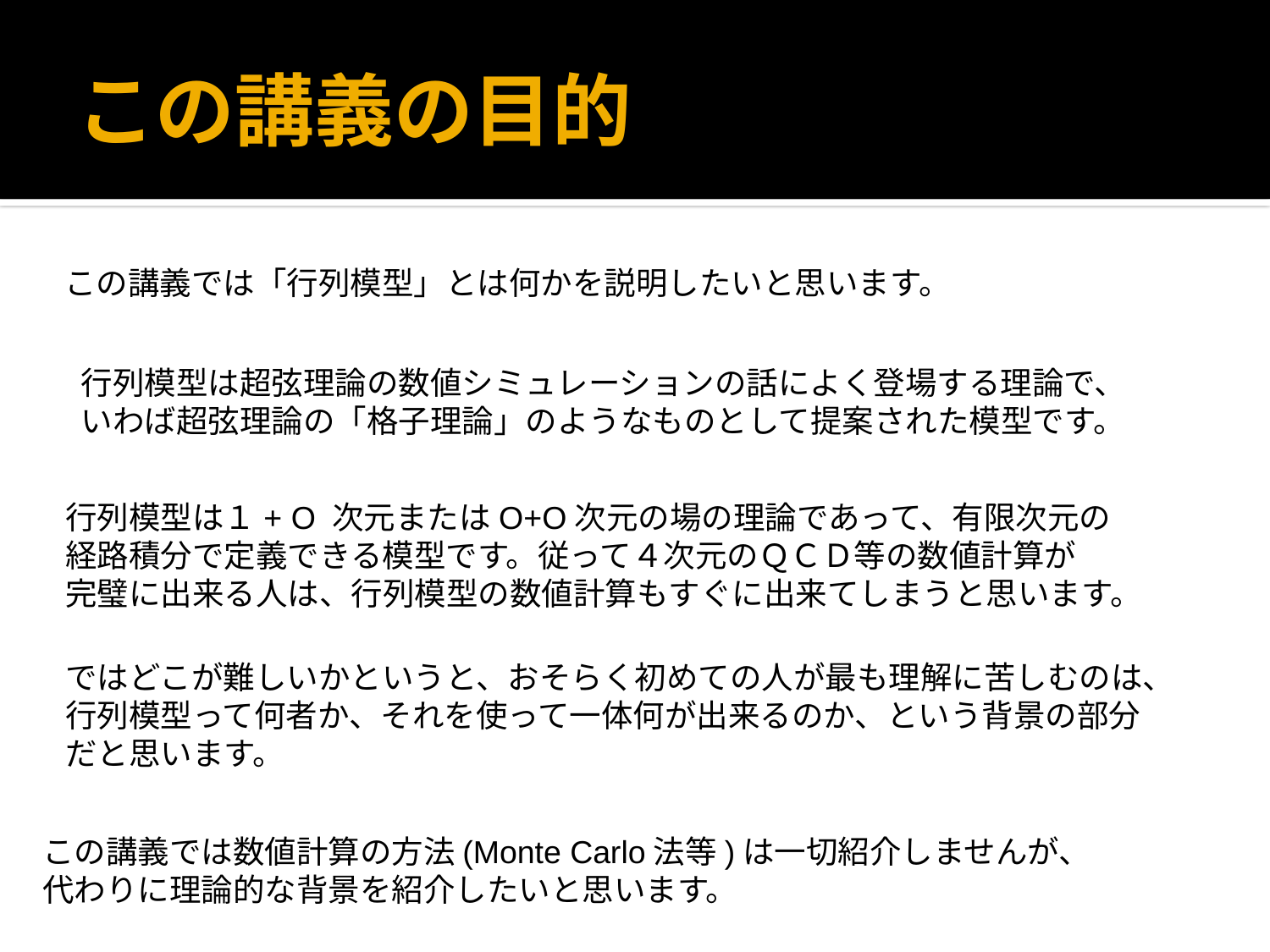

# この講義の目的

この講義では「行列模型」とは何かを説明したいと思います。
行列模型は超弦理論の数値シミュレーションの話によく登場する理論で、
いわば超弦理論の「格子理論」のようなものとして提案された模型です。
行列模型は１+ O 次元またはO+O次元の場の理論であって、有限次元の
経路積分で定義できる模型です。従って４次元のＱＣＤ等の数値計算が
完璧に出来る人は、行列模型の数値計算もすぐに出来てしまうと思います。
ではどこが難しいかというと、おそらく初めての人が最も理解に苦しむのは、
行列模型って何者か、それを使って一体何が出来るのか、という背景の部分
だと思います。
この講義では数値計算の方法(Monte Carlo法等)は一切紹介しませんが、
代わりに理論的な背景を紹介したいと思います。